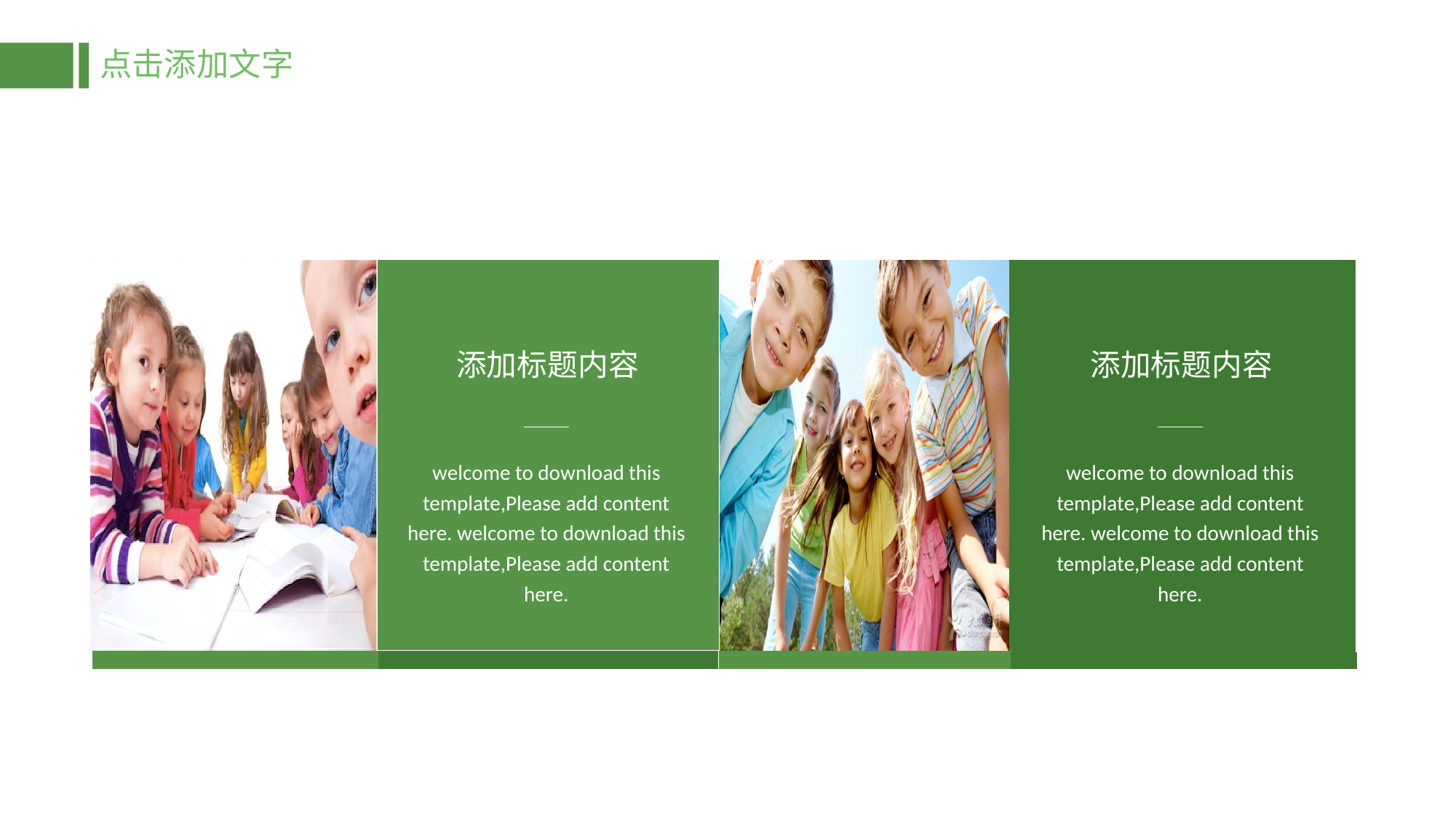

点击添加文字

添加标题内容
welcome to download this template,Please add content here. welcome to download this template,Please add content here.
添加标题内容
welcome to download this template,Please add content here. welcome to download this template,Please add content here.